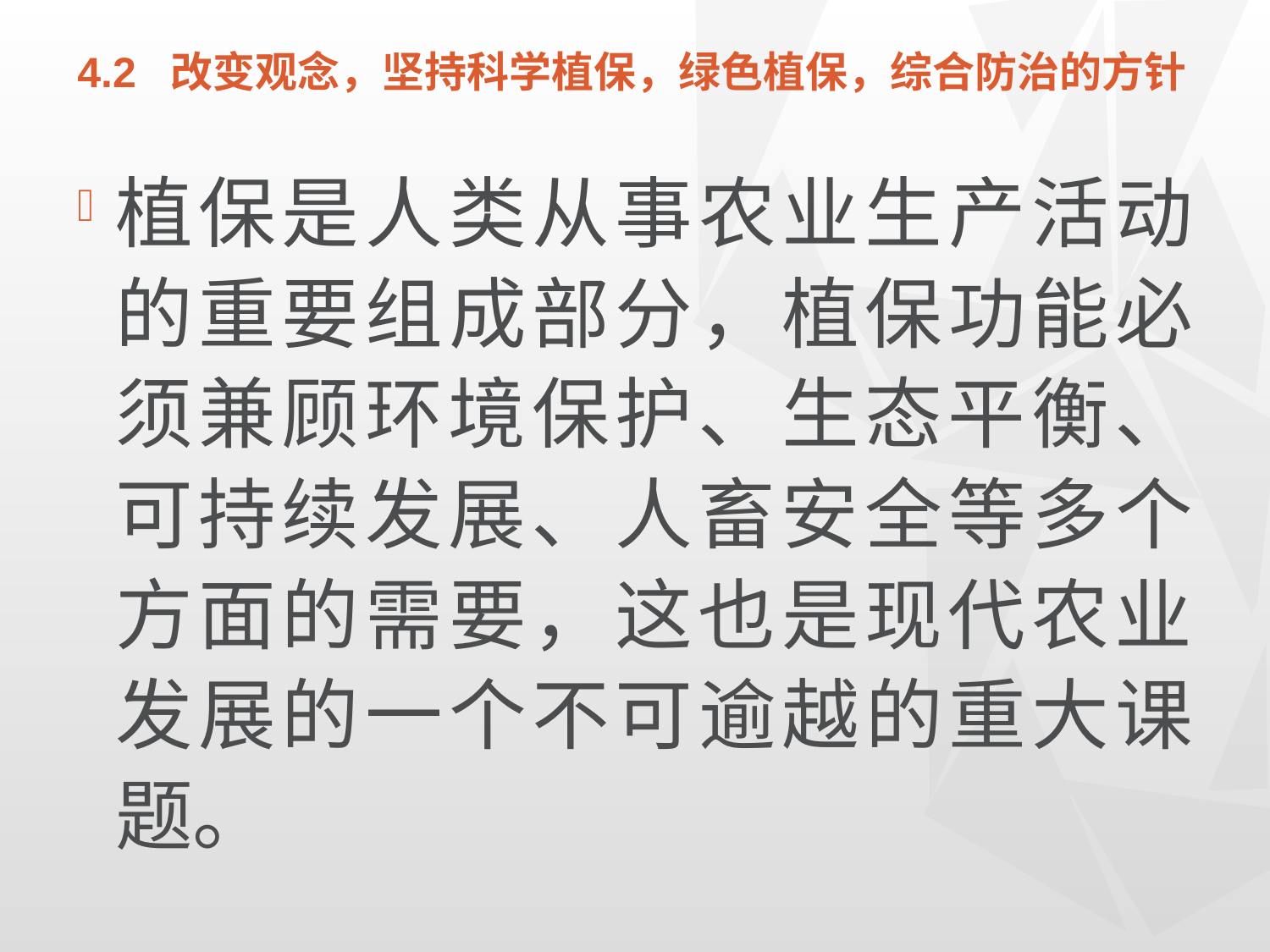

# 4.2  改变观念，坚持科学植保，绿色植保，综合防治的方针
植保是人类从事农业生产活动的重要组成部分，植保功能必须兼顾环境保护、生态平衡、可持续发展、人畜安全等多个方面的需要，这也是现代农业发展的一个不可逾越的重大课题。